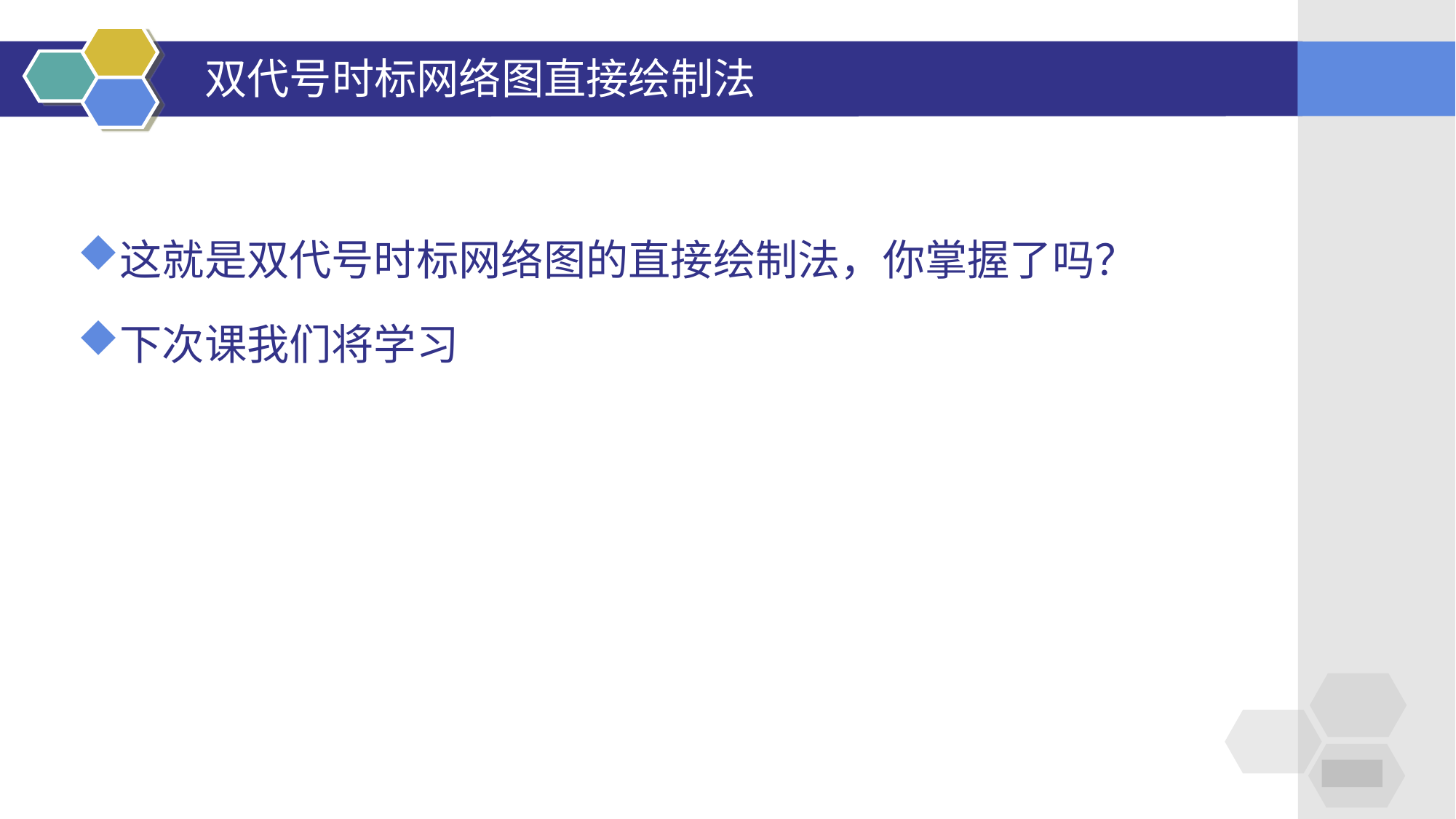

# 双代号时标网络图直接绘制法

这就是双代号时标网络图的直接绘制法，你掌握了吗？
下次课我们将学习
9